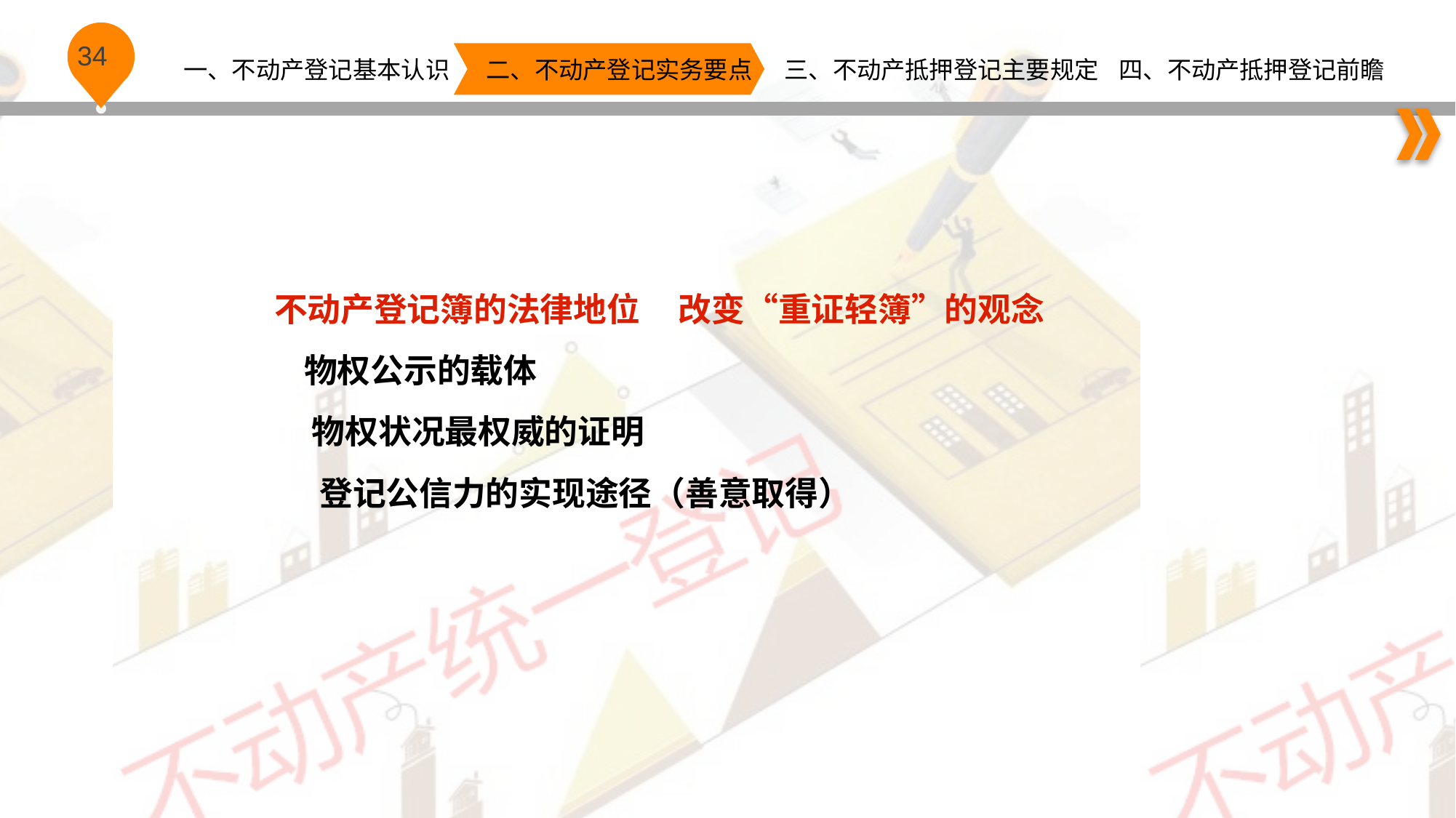

不动产登记簿的法律地位     改变“重证轻簿”的观念
          物权公示的载体
           物权状况最权威的证明
            登记公信力的实现途径（善意取得）